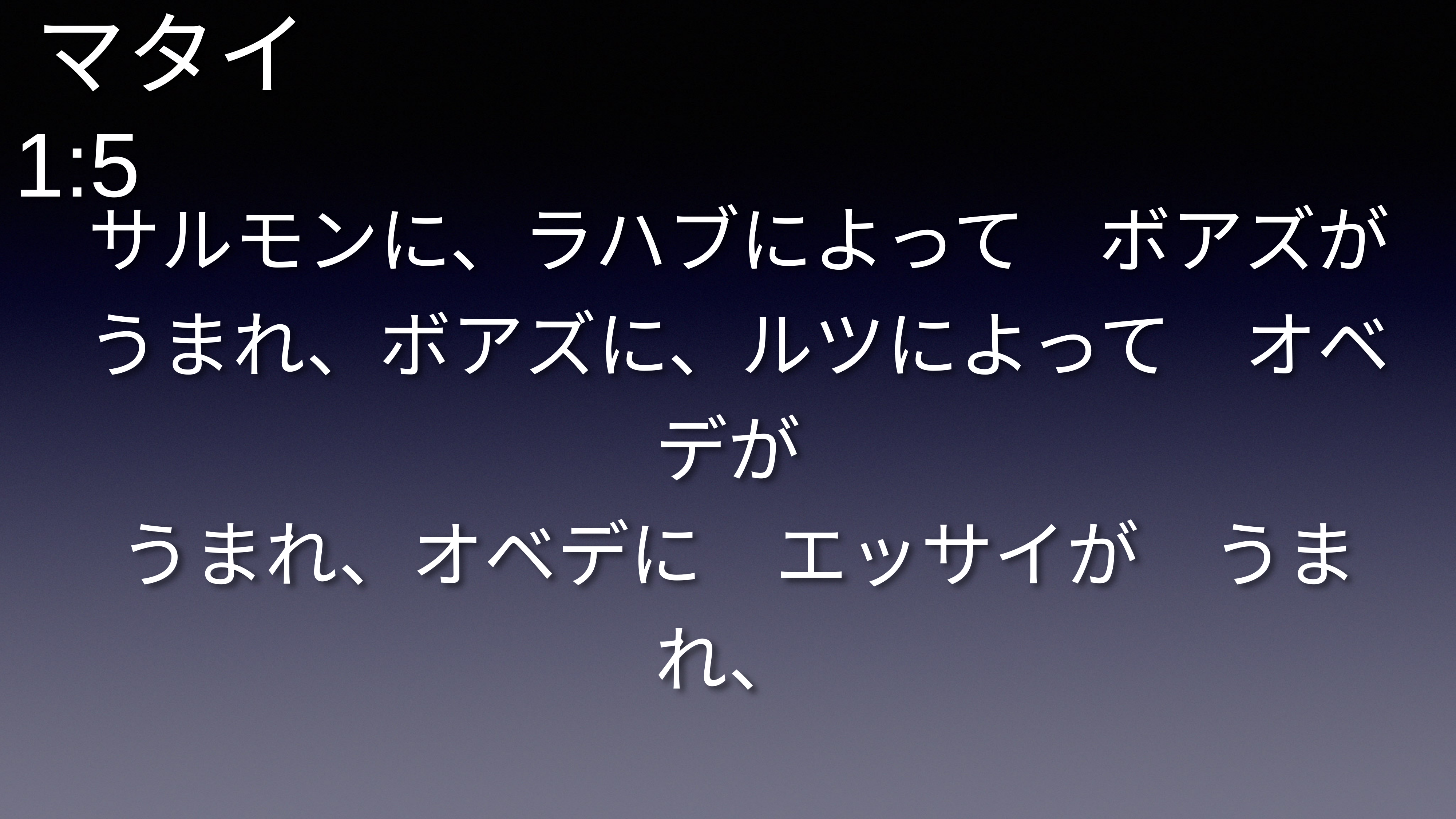

マタイ 1:5
サルモンに、ラハブによって　ボアズが
うまれ、ボアズに、ルツによって　オベデが
うまれ、オベデに　エッサイが　うまれ、